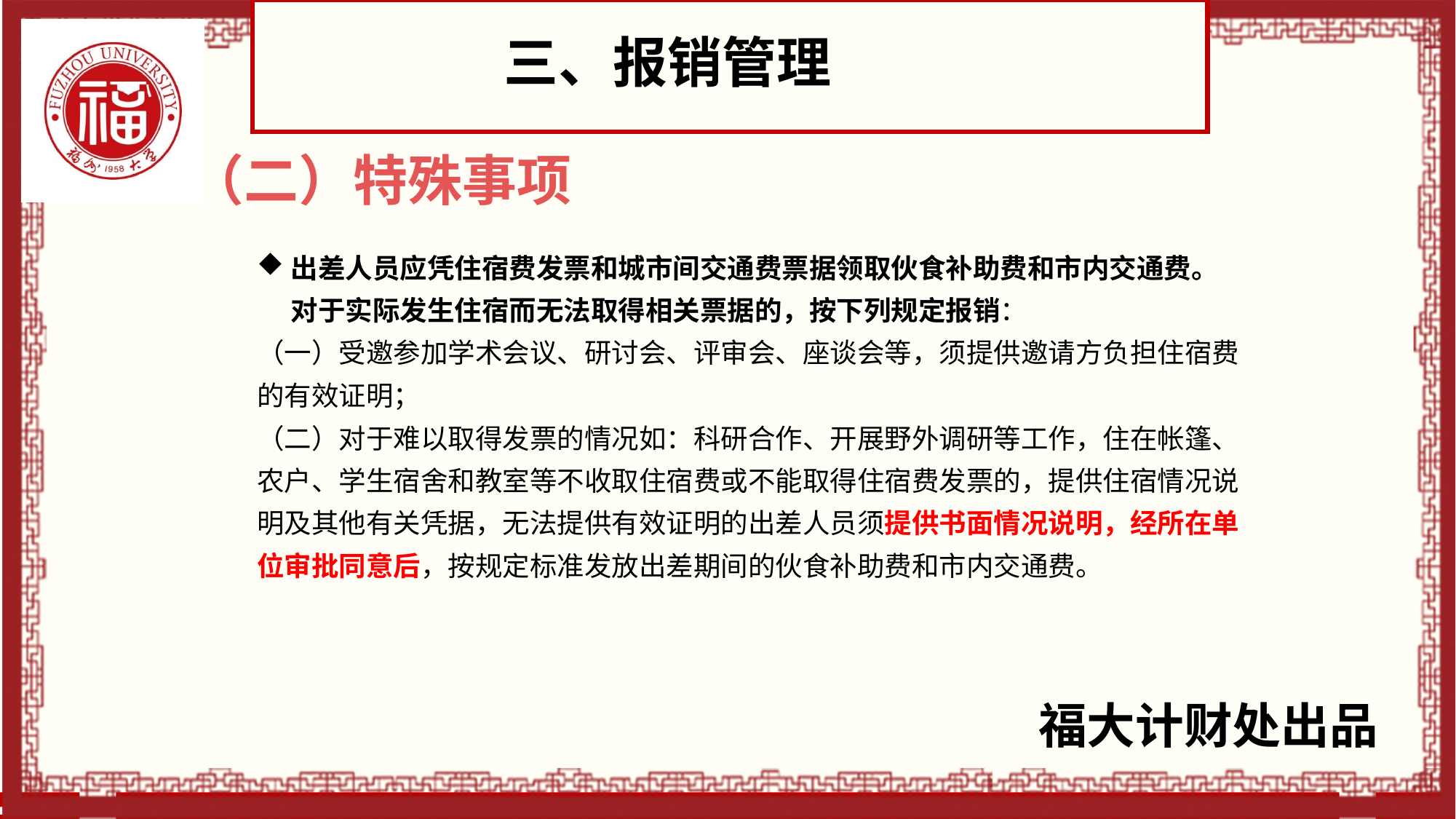

三、报销管理
（二）特殊事项
出差人员应凭住宿费发票和城市间交通费票据领取伙食补助费和市内交通费。对于实际发生住宿而无法取得相关票据的，按下列规定报销：
（一）受邀参加学术会议、研讨会、评审会、座谈会等，须提供邀请方负担住宿费的有效证明；
（二）对于难以取得发票的情况如：科研合作、开展野外调研等工作，住在帐篷、农户、学生宿舍和教室等不收取住宿费或不能取得住宿费发票的，提供住宿情况说明及其他有关凭据，无法提供有效证明的出差人员须提供书面情况说明，经所在单位审批同意后，按规定标准发放出差期间的伙食补助费和市内交通费。
12